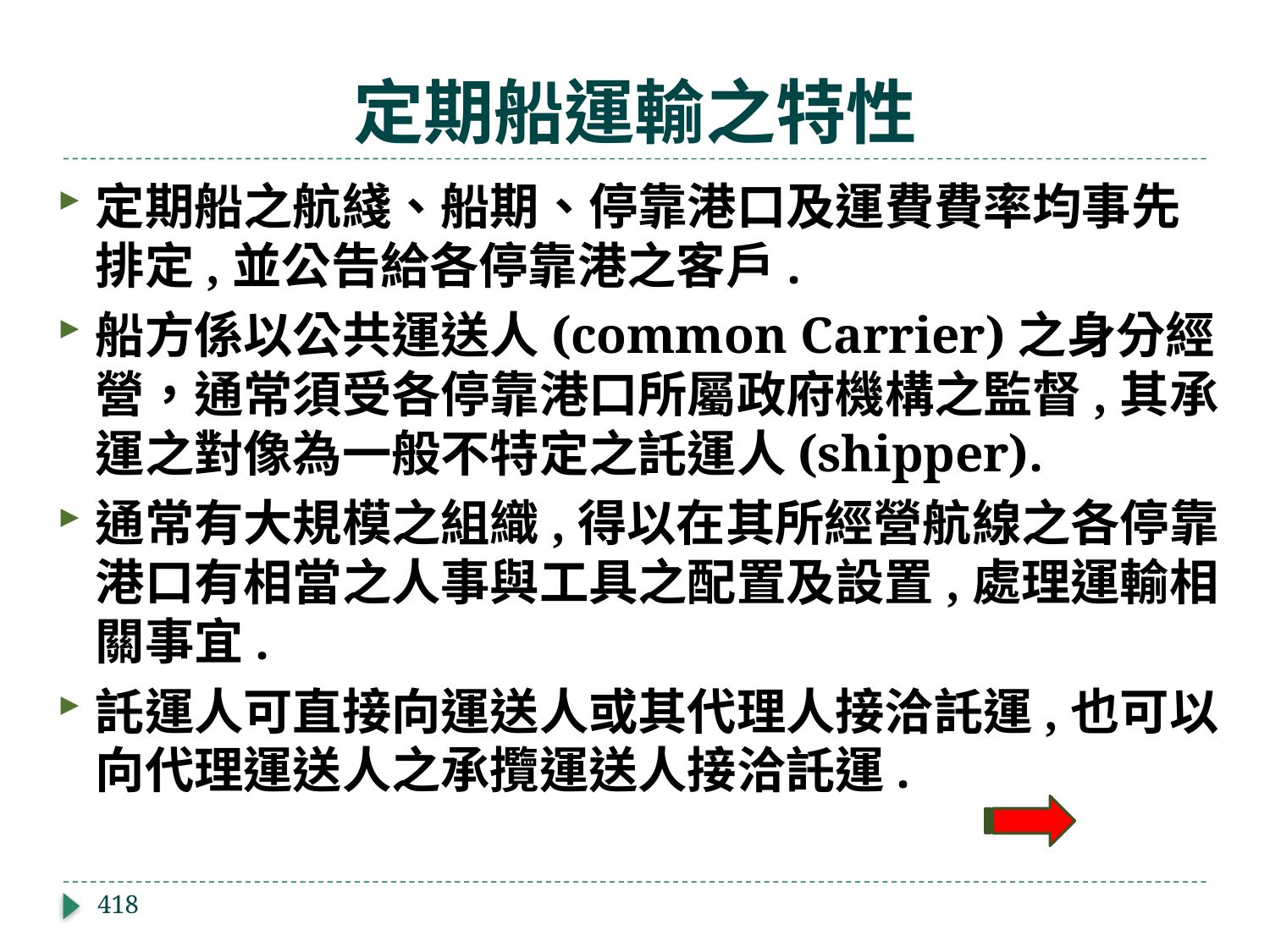

# 定期船運輸之特性
定期船之航綫、船期、停靠港口及運費費率均事先排定,並公告給各停靠港之客戶.
船方係以公共運送人(common Carrier)之身分經營，通常須受各停靠港口所屬政府機構之監督,其承運之對像為一般不特定之託運人(shipper).
通常有大規模之組織,得以在其所經營航線之各停靠港口有相當之人事與工具之配置及設置,處理運輸相關事宜.
託運人可直接向運送人或其代理人接洽託運,也可以向代理運送人之承攬運送人接洽託運.

418